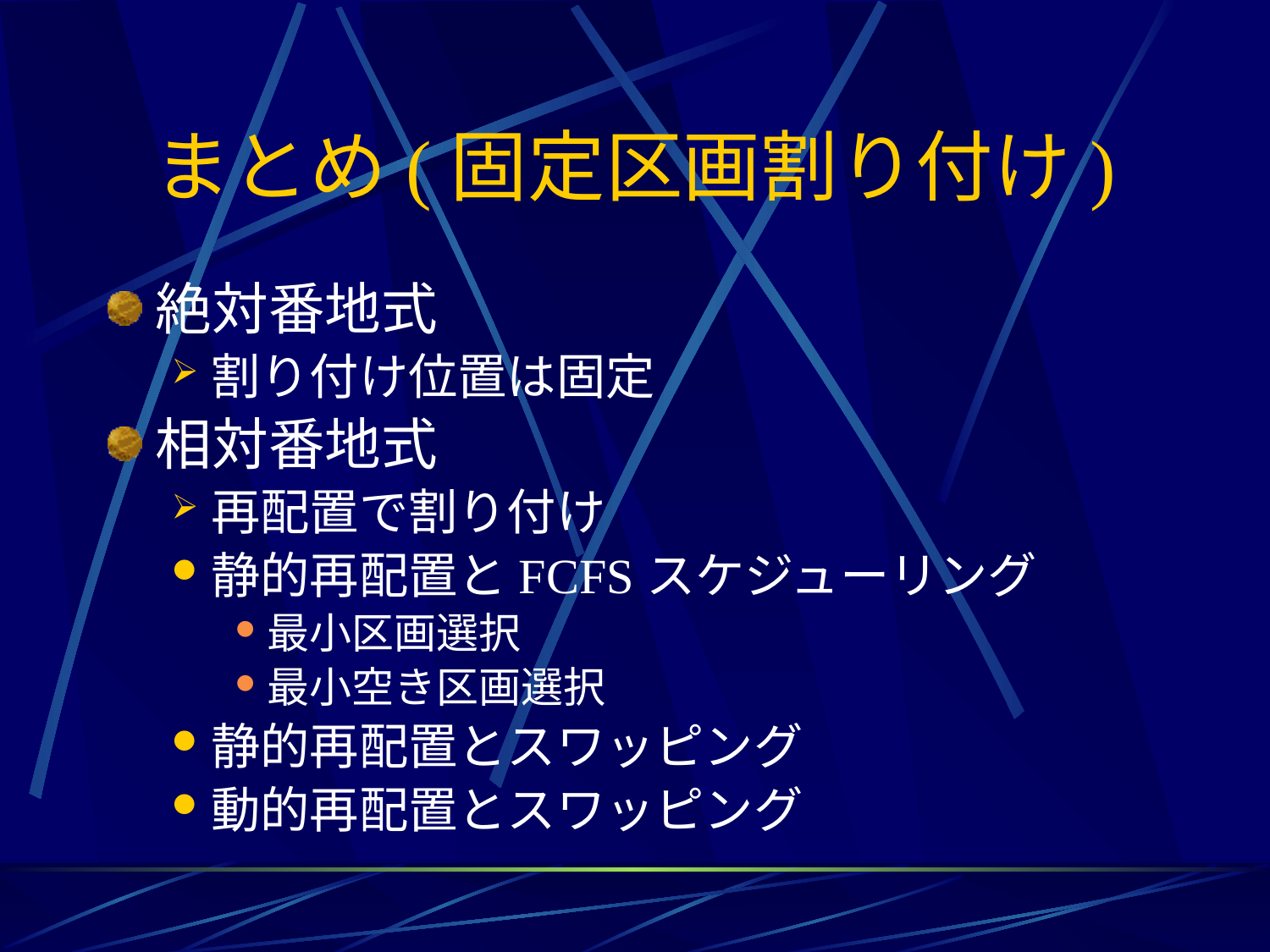

# まとめ(固定区画割り付け)
絶対番地式
割り付け位置は固定
相対番地式
再配置で割り付け
静的再配置とFCFSスケジューリング
最小区画選択
最小空き区画選択
静的再配置とスワッピング
動的再配置とスワッピング